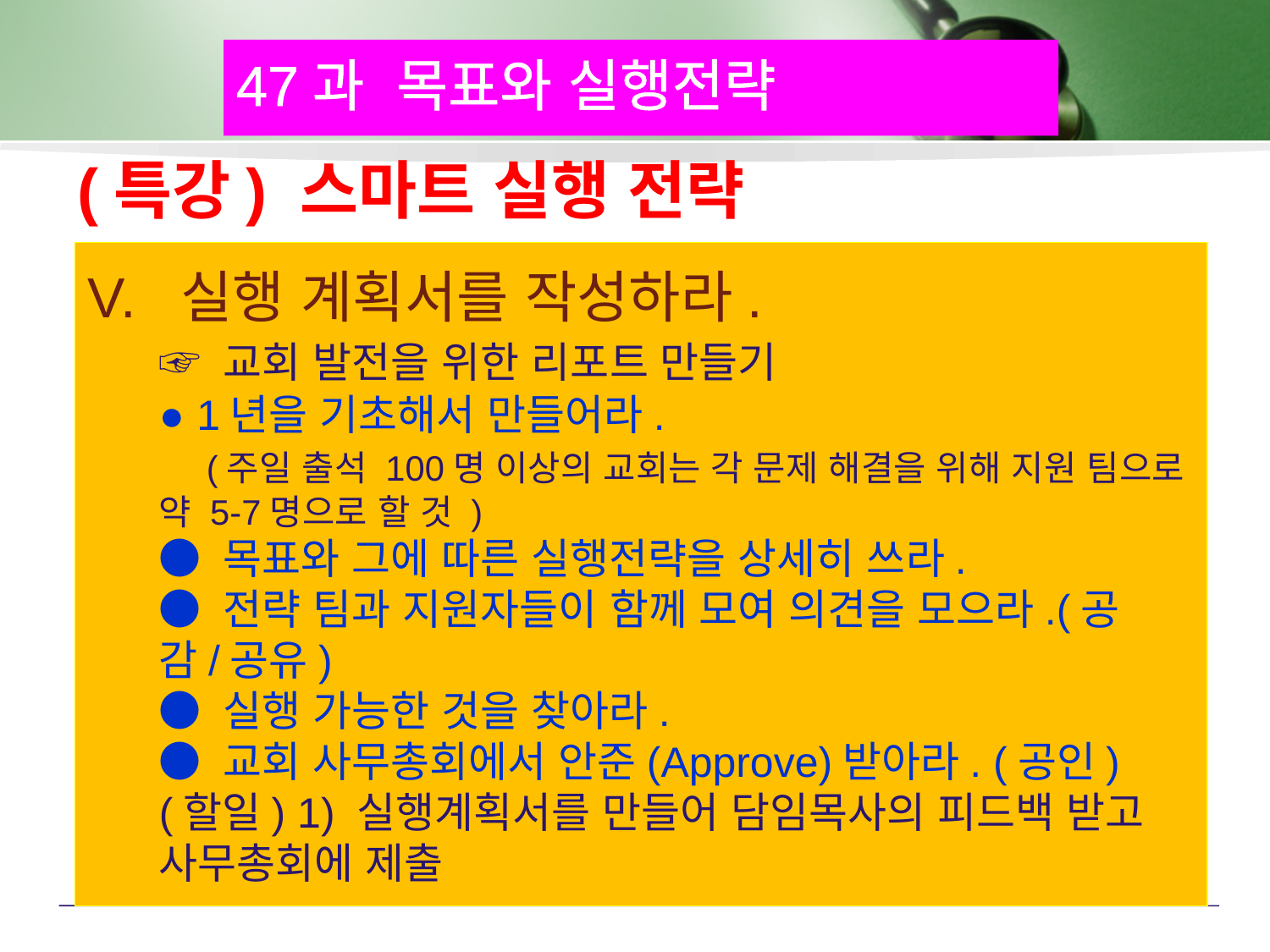

47과  목표와 실행전략
# (특강) 스마트 실행 전략
V.  실행 계획서를 작성하라.
	☞ 교회 발전을 위한 리포트 만들기
	● 1년을 기초해서 만들어라.
	    (주일 출석 100명 이상의 교회는 각 문제 해결을 위해 지원 팀으로 약 5-7명으로 할 것 )
	● 목표와 그에 따른 실행전략을 상세히 쓰라.
	● 전략 팀과 지원자들이 함께 모여 의견을 모으라.(공감/공유)
	● 실행 가능한 것을 찾아라.
	● 교회 사무총회에서 안준(Approve)받아라. (공인)
	(할일) 1) 실행계획서를 만들어 담임목사의 피드백 받고 사무총회에 제출